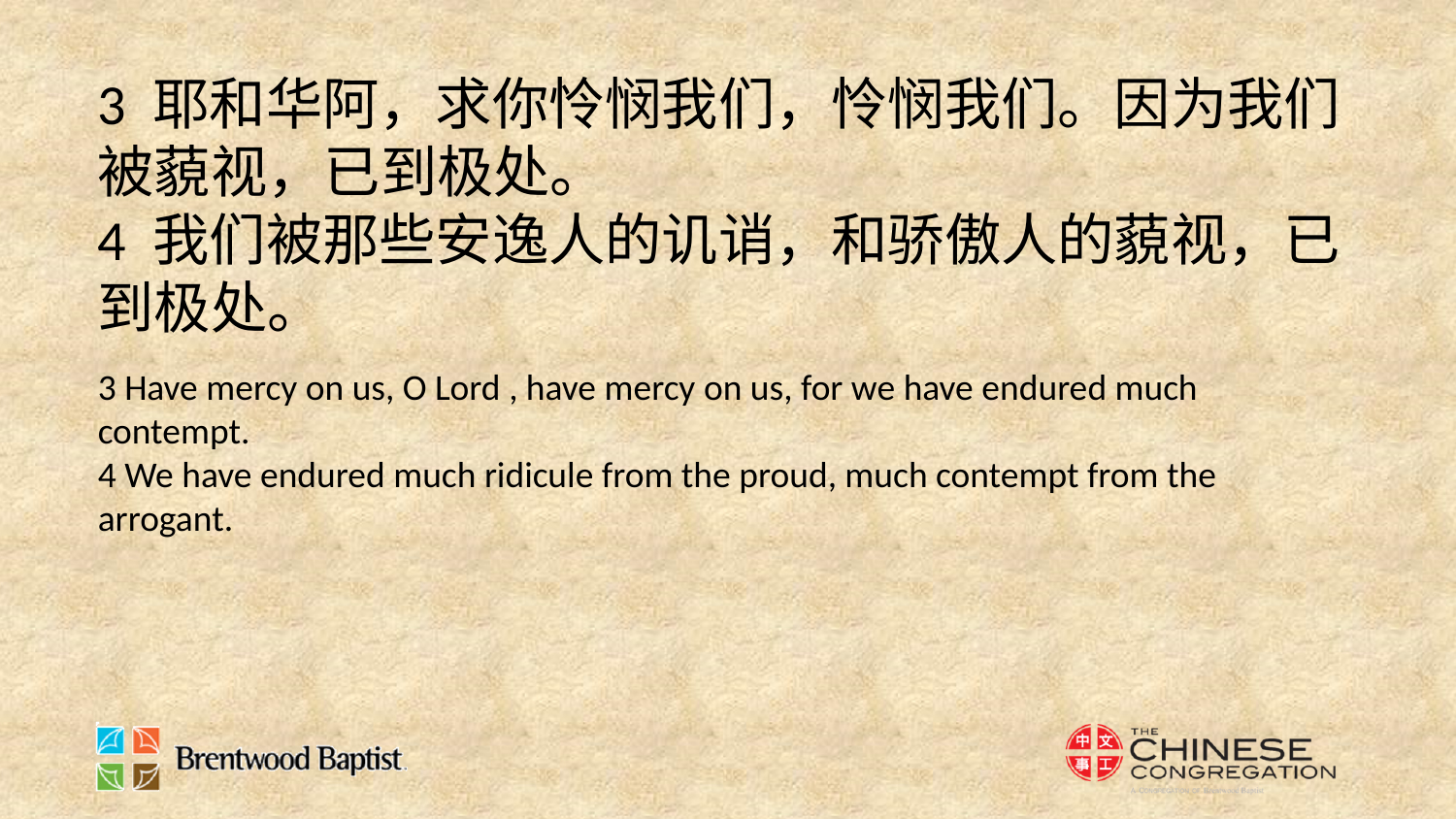

3 耶和华阿，求你怜悯我们，怜悯我们。因为我们被藐视，已到极处。
4 我们被那些安逸人的讥诮，和骄傲人的藐视，已到极处。

3 Have mercy on us, O Lord , have mercy on us, for we have endured much contempt.
4 We have endured much ridicule from the proud, much contempt from the arrogant.